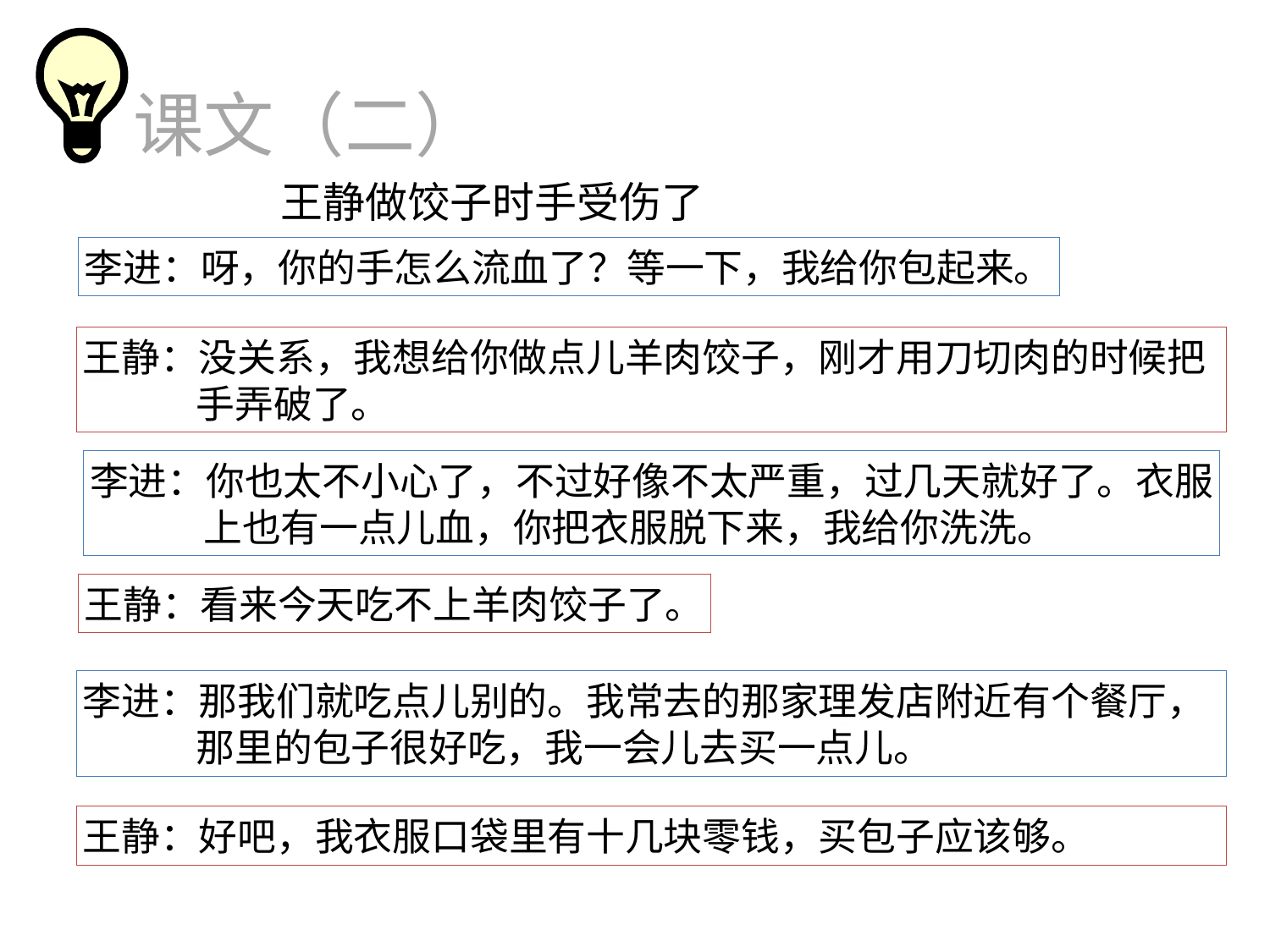

课文（二）
王静做饺子时手受伤了
李进：呀，你的手怎么流血了？等一下，我给你包起来。
王静：没关系，我想给你做点儿羊肉饺子，刚才用刀切肉的时候把
            手弄破了。
李进：你也太不小心了，不过好像不太严重，过几天就好了。衣服
            上也有一点儿血，你把衣服脱下来，我给你洗洗。
王静：看来今天吃不上羊肉饺子了。
李进：那我们就吃点儿别的。我常去的那家理发店附近有个餐厅，
            那里的包子很好吃，我一会儿去买一点儿。
王静：好吧，我衣服口袋里有十几块零钱，买包子应该够。